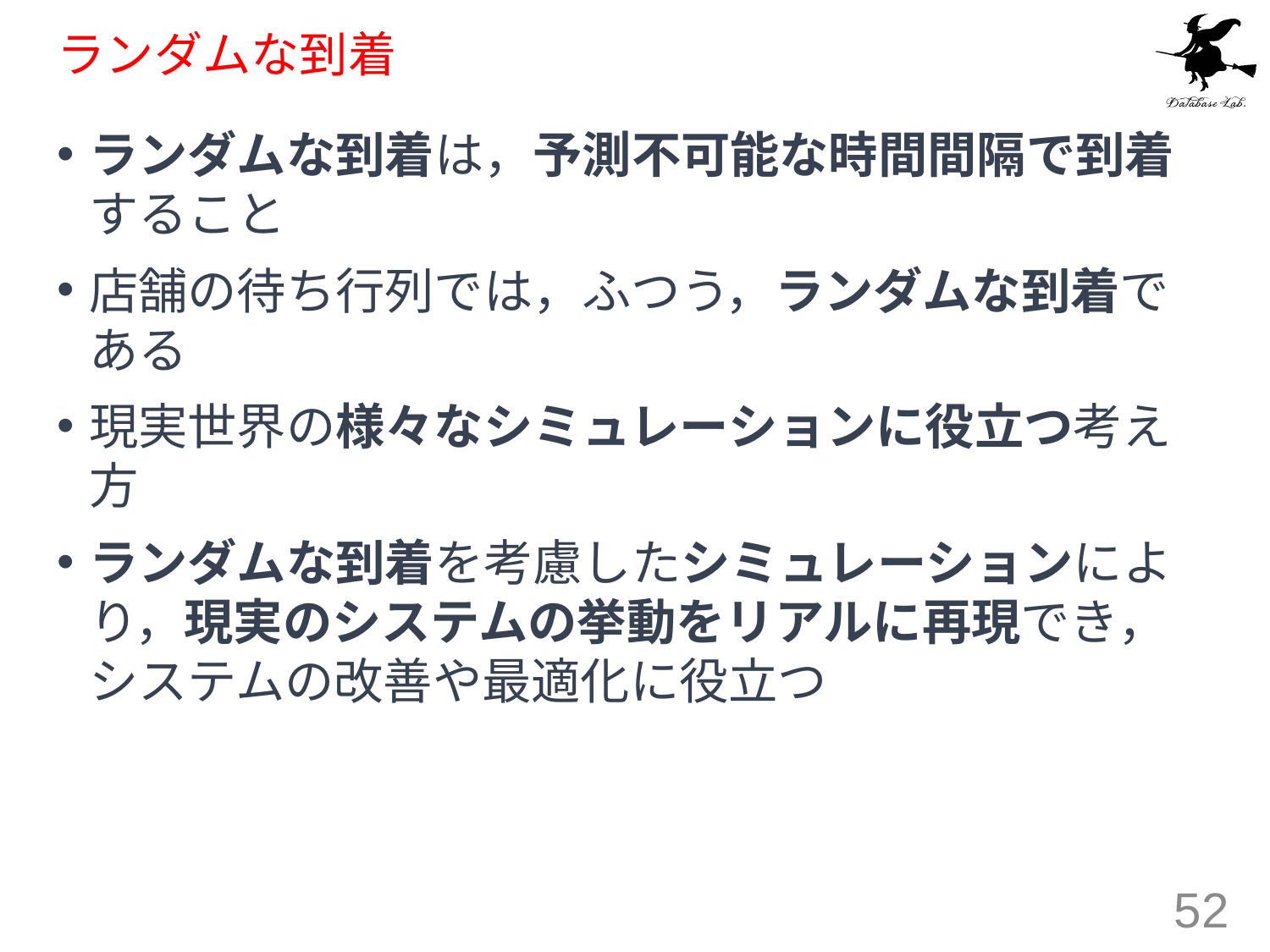

# ランダムな到着
ランダムな到着は，予測不可能な時間間隔で到着すること
店舗の待ち行列では，ふつう，ランダムな到着である
現実世界の様々なシミュレーションに役立つ考え方
ランダムな到着を考慮したシミュレーションにより，現実のシステムの挙動をリアルに再現でき，システムの改善や最適化に役立つ

52